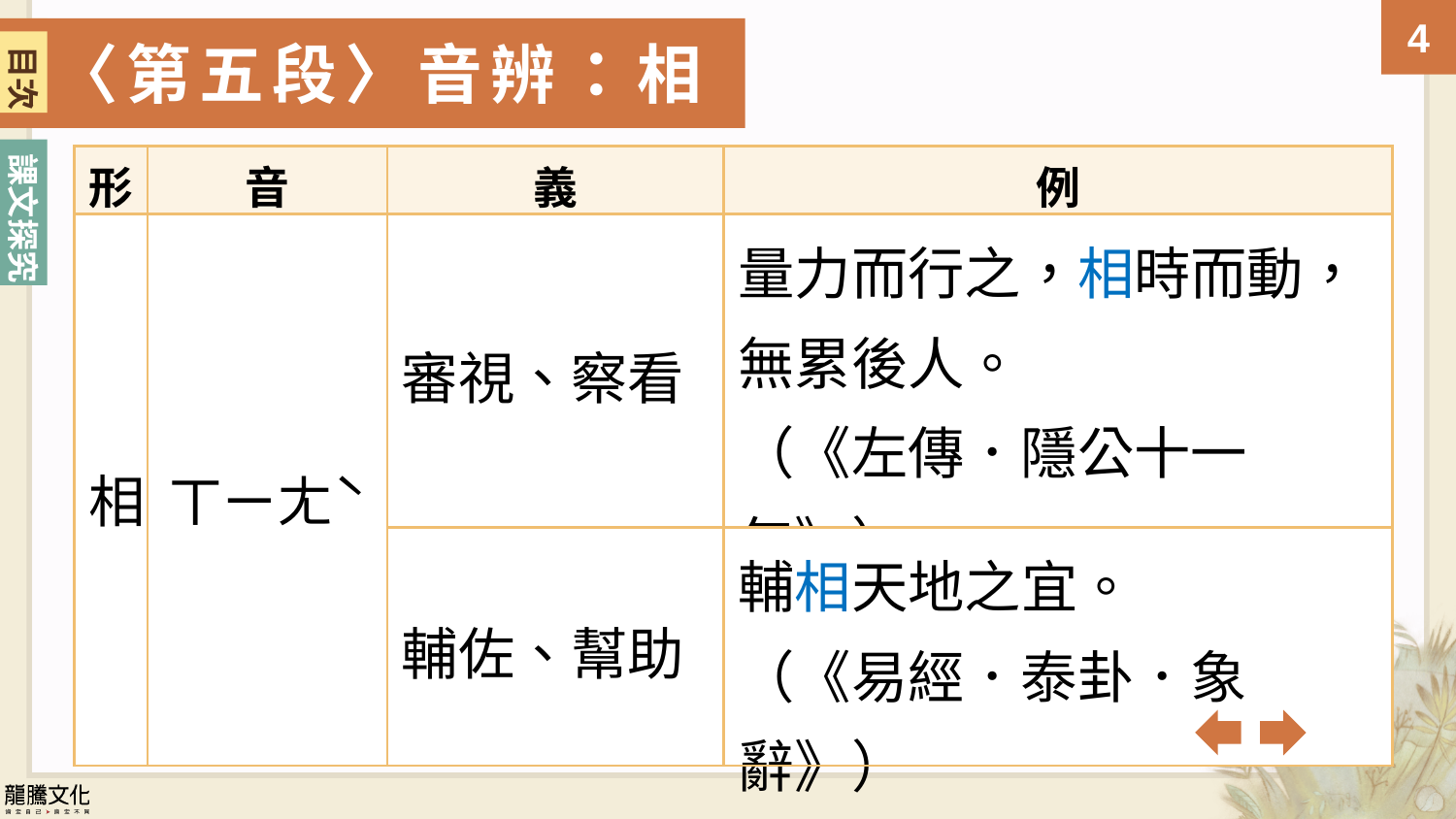

目次

〈第五段〉音辨：相
目次
| 形 | 音 | 義 | 例 |
| --- | --- | --- | --- |
| 相 | ㄒㄧㄤˋ | 審視、察看 | 量力而行之，相時而動，無累後人。 （《左傳．隱公十一年》） |
| 相 |  | 輔佐、幫助 | 輔相天地之宜。 （《易經．泰卦．象辭》） |